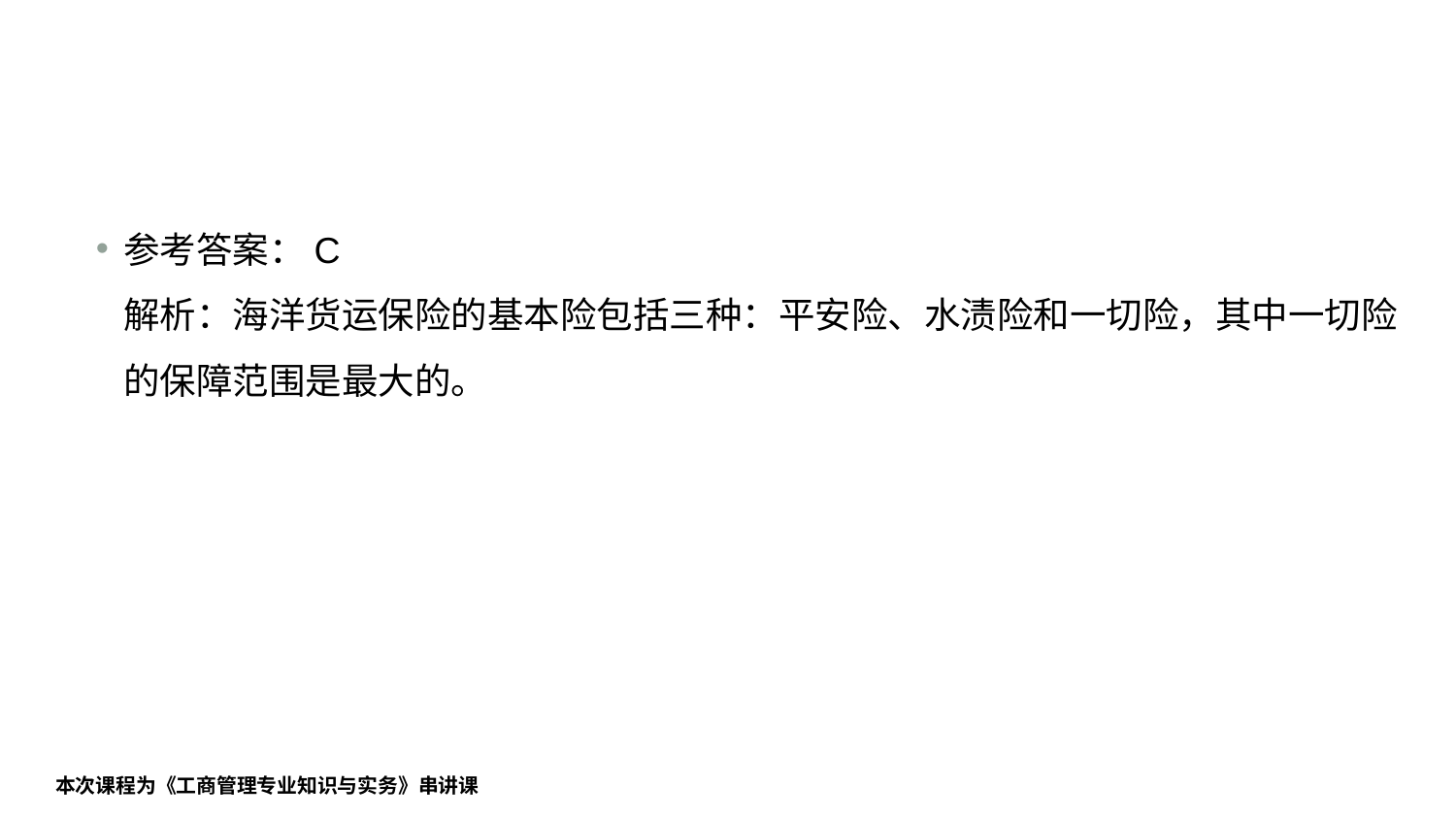

#

参考答案：C
解析：海洋货运保险的基本险包括三种：平安险、水渍险和一切险，其中一切险的保障范围是最大的。